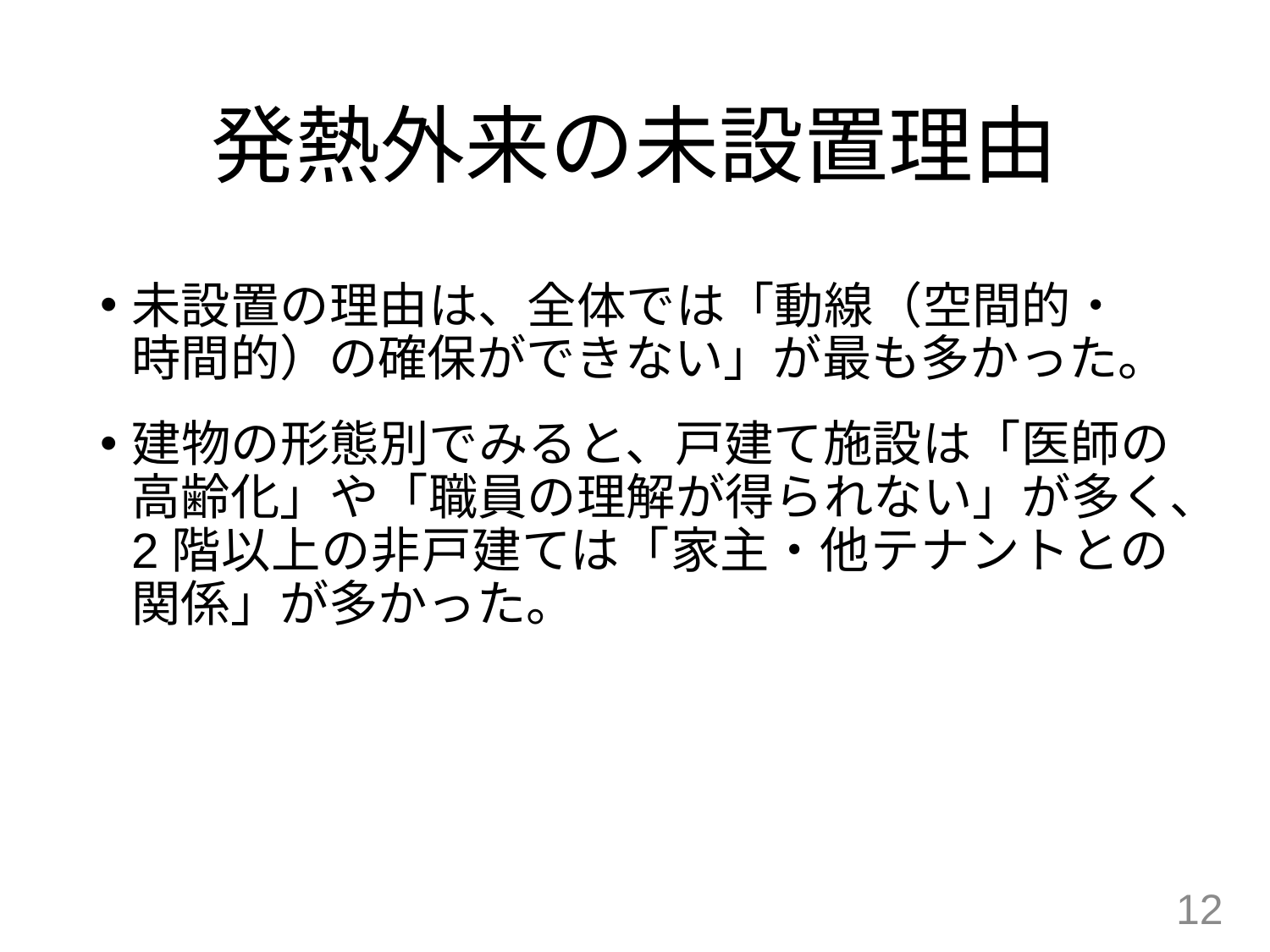

# 発熱外来の未設置理由
未設置の理由は、全体では「動線（空間的・　時間的）の確保ができない」が最も多かった。
建物の形態別でみると、戸建て施設は「医師の高齢化」や「職員の理解が得られない」が多く、2階以上の非戸建ては「家主・他テナントとの関係」が多かった。
12